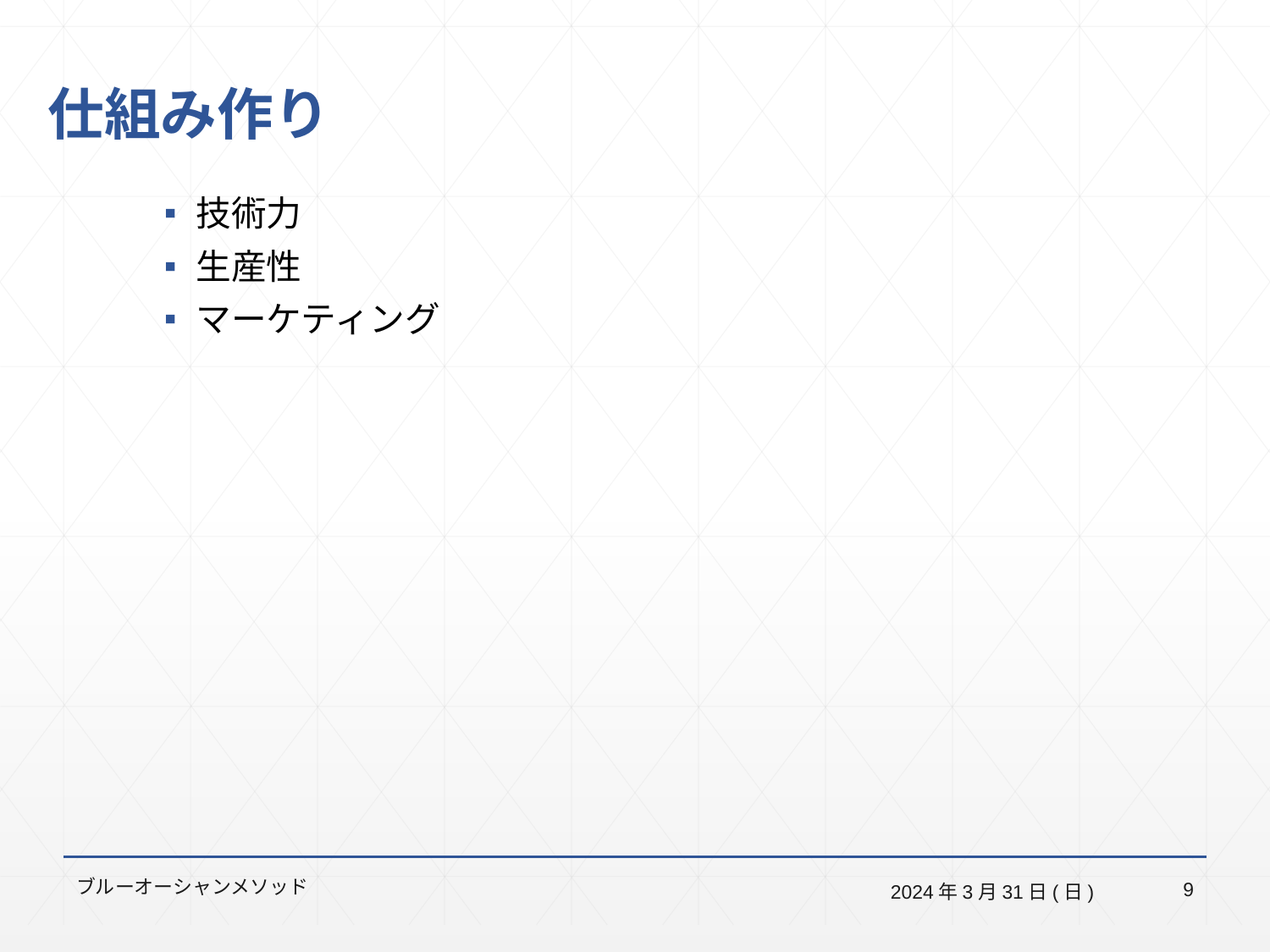

# 仕組み作り
技術力
生産性
マーケティング
2024年3月31日(日)
ブルーオーシャンメソッド
9